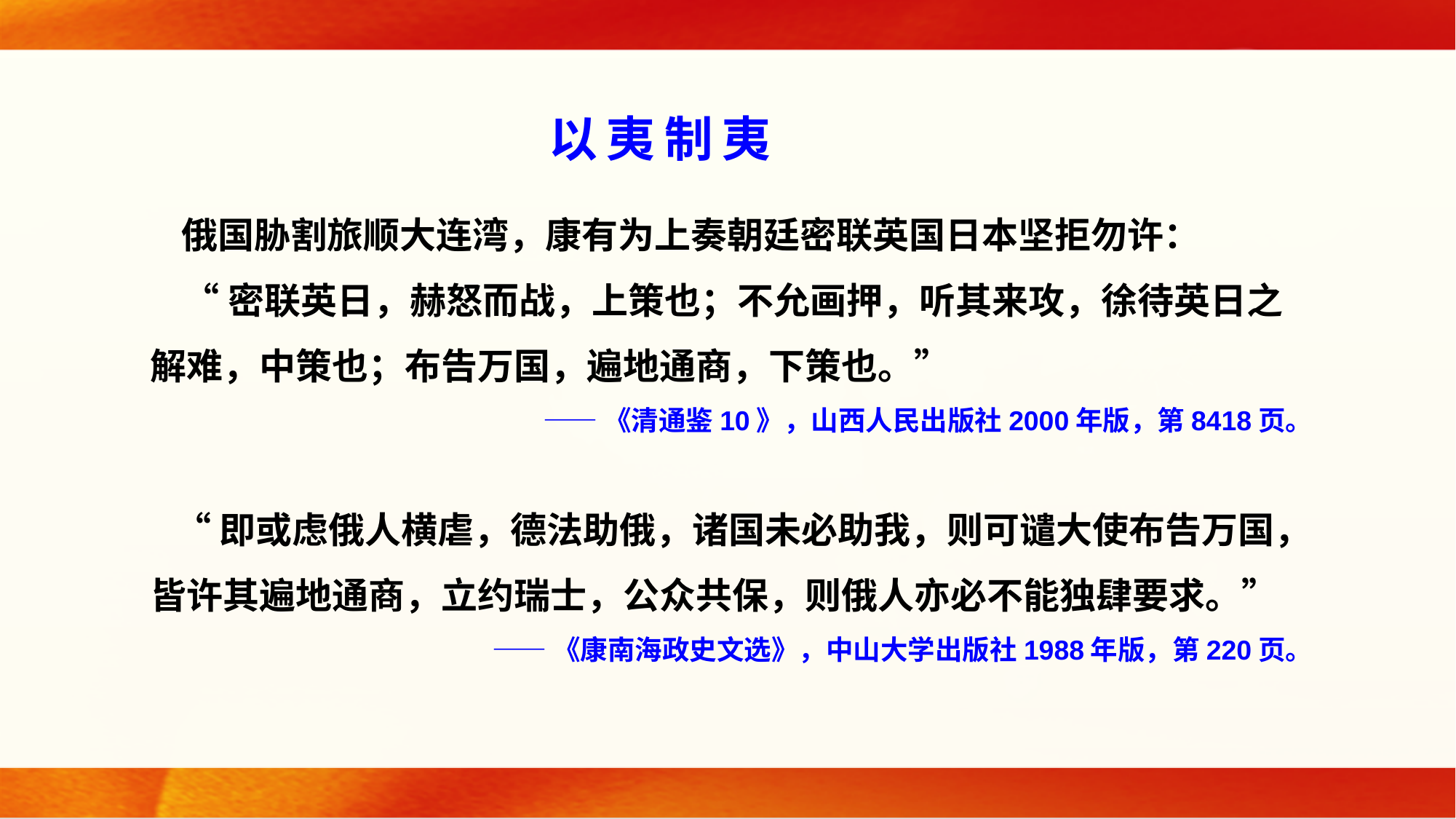

以夷制夷
    俄国胁割旅顺大连湾，康有为上奏朝廷密联英国日本坚拒勿许：
    “密联英日，赫怒而战，上策也；不允画押，听其来攻，徐待英日之解难，中策也；布告万国，遍地通商，下策也。”
——《清通鉴10》，山西人民出版社2000年版，第8418页。

   “即或虑俄人横虐，德法助俄，诸国未必助我，则可谴大使布告万国，皆许其遍地通商，立约瑞士，公众共保，则俄人亦必不能独肆要求。”
——《康南海政史文选》，中山大学出版社1988年版，第220页。